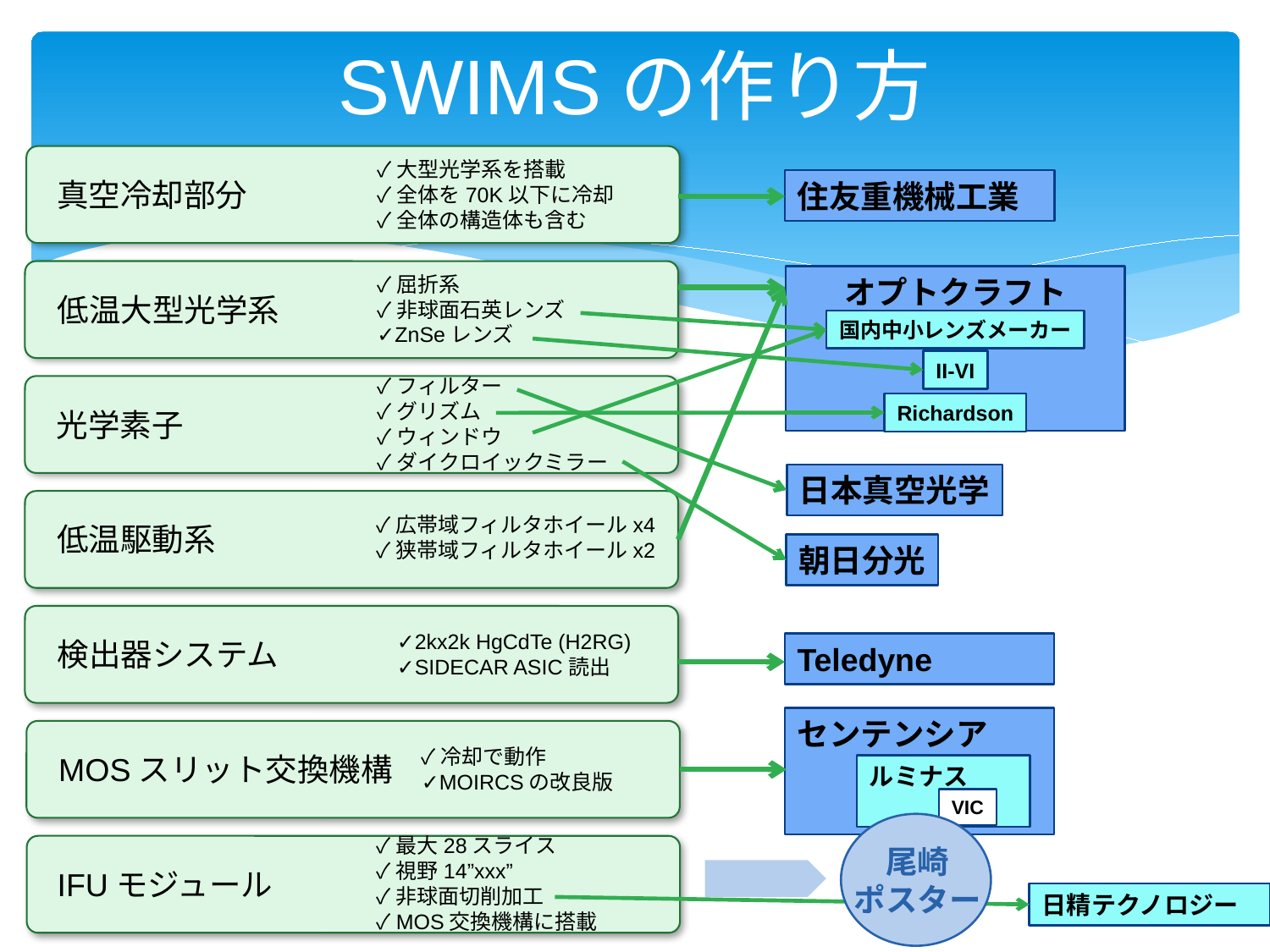

# SWIMSの作り方

✓大型光学系を搭載
✓全体を70K以下に冷却
✓全体の構造体も含む
真空冷却部分
住友重機械工業

✓屈折系
✓非球面石英レンズ
✓ZnSeレンズ
低温大型光学系
オプトクラフト

国内中小レンズメーカー
II-VI
✓フィルター
✓グリズム
✓ウィンドウ
✓ダイクロイックミラー

光学素子
Richardson

日本真空光学

✓広帯域フィルタホイールx4
✓狭帯域フィルタホイールx2
低温駆動系
朝日分光

✓2kx2k HgCdTe (H2RG)
✓SIDECAR ASIC読出
検出器システム
Teledyne
センテンシア

✓冷却で動作
✓MOIRCSの改良版
MOSスリット交換機構
ルミナス

VIC

✓最大28スライス
✓視野14”xxx”
✓非球面切削加工
✓MOS交換機構に搭載

IFUモジュール
尾崎
ポスター

日精テクノロジー